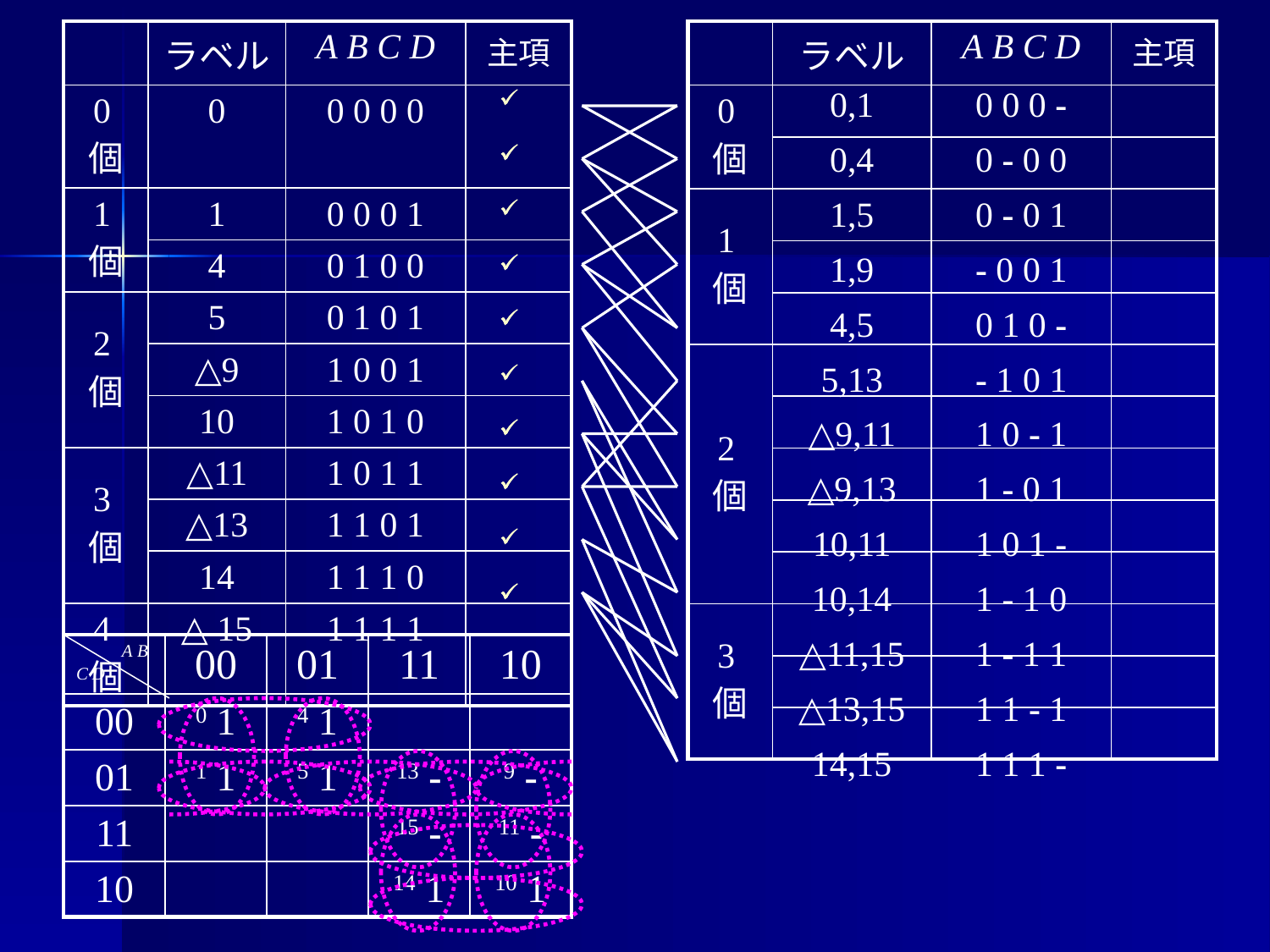

|  | ラベル | A B C D | 主項 |
| --- | --- | --- | --- |
| 0個 | 0 | 0 0 0 0 |  |
| 1個 | 1 | 0 0 0 1 |  |
|  | 4 | 0 1 0 0 |  |
| 2個 | 5 | 0 1 0 1 |  |
|  | △9 | 1 0 0 1 |  |
|  | 10 | 1 0 1 0 |  |
| 3個 | △11 | 1 0 1 1 |  |
|  | △13 | 1 1 0 1 |  |
|  | 14 | 1 1 1 0 |  |
| 4個 | △ 15 | 1 1 1 1 |  |
|  | ラベル | A B C D | 主項 |
| --- | --- | --- | --- |
| 0個 |  |  |  |
|  |  |  |  |
| 1個 |  |  |  |
|  |  |  |  |
|  |  |  |  |
| 2個 |  |  |  |
|  |  |  |  |
|  |  |  |  |
|  |  |  |  |
|  |  |  |  |
| 3個 |  |  |  |
|  |  |  |  |
|  |  |  |  |

0,4
0 - 0 0

0,1
0 0 0 -

1,5
0 - 0 1

1,9
- 0 0 1

4,5
0 1 0 -

5,13
- 1 0 1

△9,13
1 - 0 1

△9,11
1 0 - 1

10,14
1 - 1 0

10,11
1 0 1 -

△11,15
1 - 1 1

△13,15
1 1 - 1

14,15
1 1 1 -

| A B C D | 00 | 01 | 11 | 10 |
| --- | --- | --- | --- | --- |
| 00 | 0 1 | 4 1 |  |  |
| 01 | 1 1 | 5 1 | 13 - | 9 - |
| 11 |  |  | 15 - | 11 - |
| 10 |  |  | 14 1 | 10 1 |